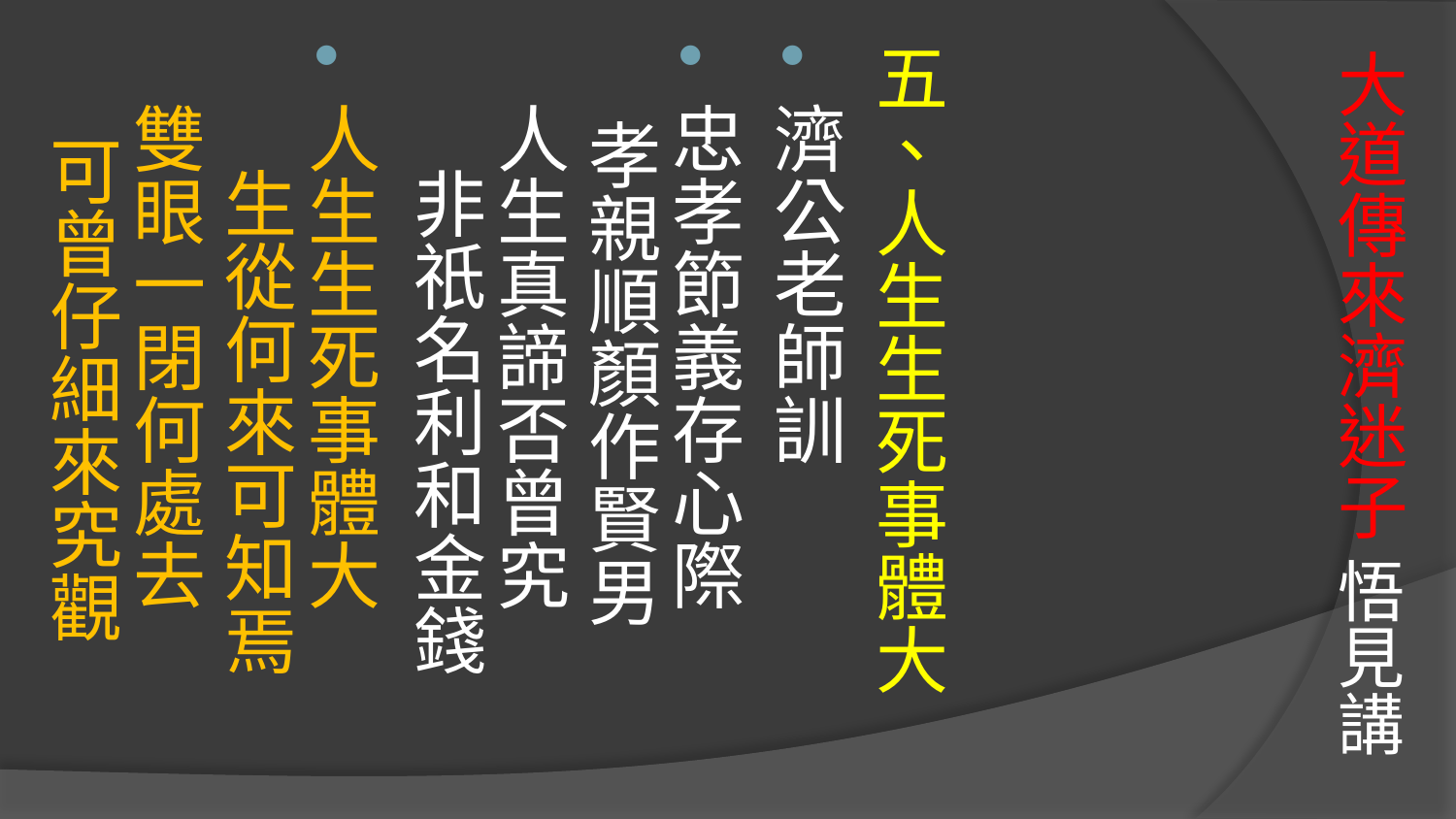

# 大道傳來濟迷子 悟見講
五、人生生死事體大
濟公老師訓
忠孝節義存心際　        孝親順顏作賢男
人生真諦否曾究　           非祇名利和金錢
人生生死事體大　           生從何來可知焉
雙眼一閉何處去　         可曾仔細來究觀